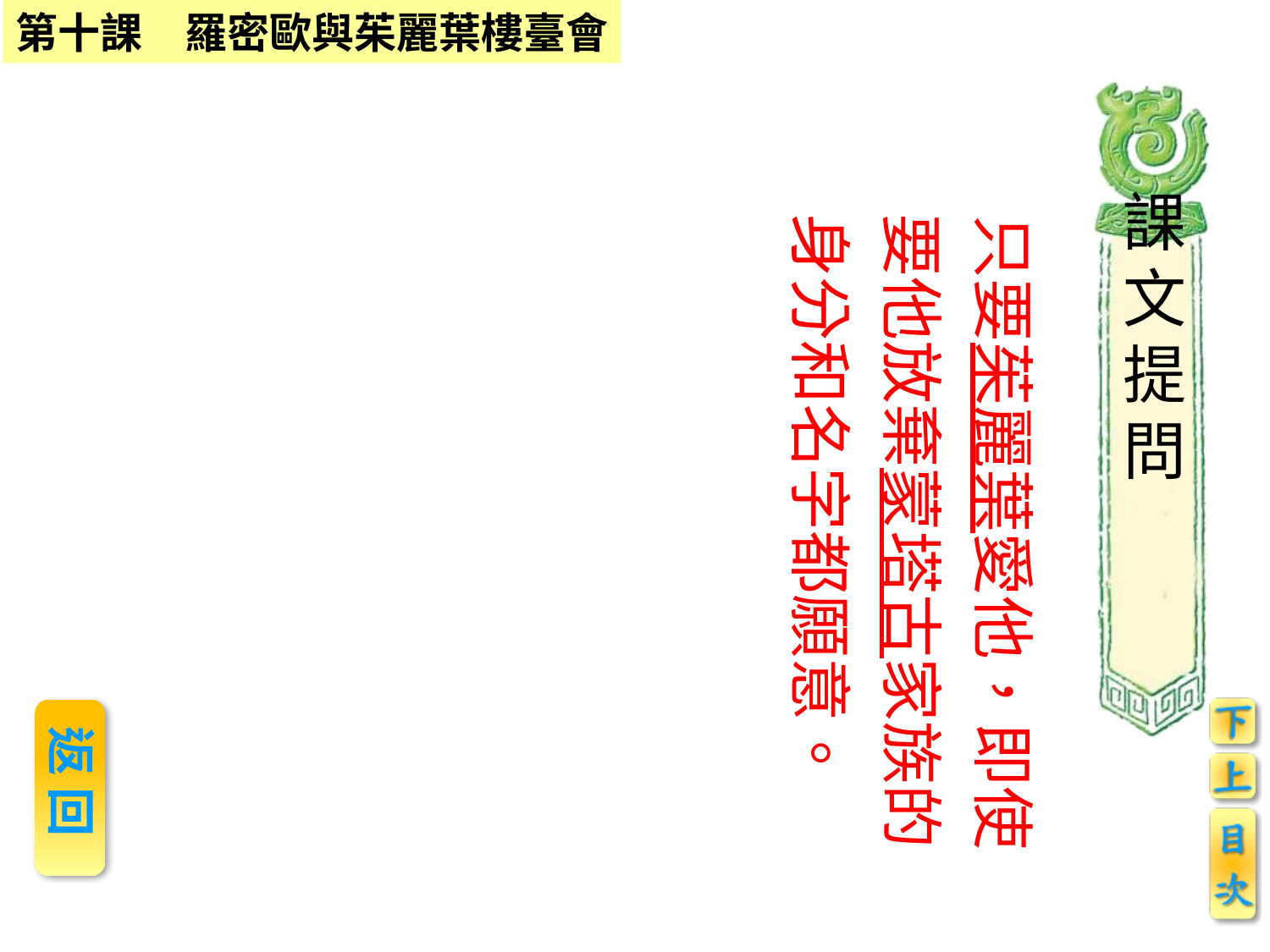

只要茱麗葉愛他，即使要他放棄蒙塔古家族的身分和名字都願意。
課文提問
 返 回